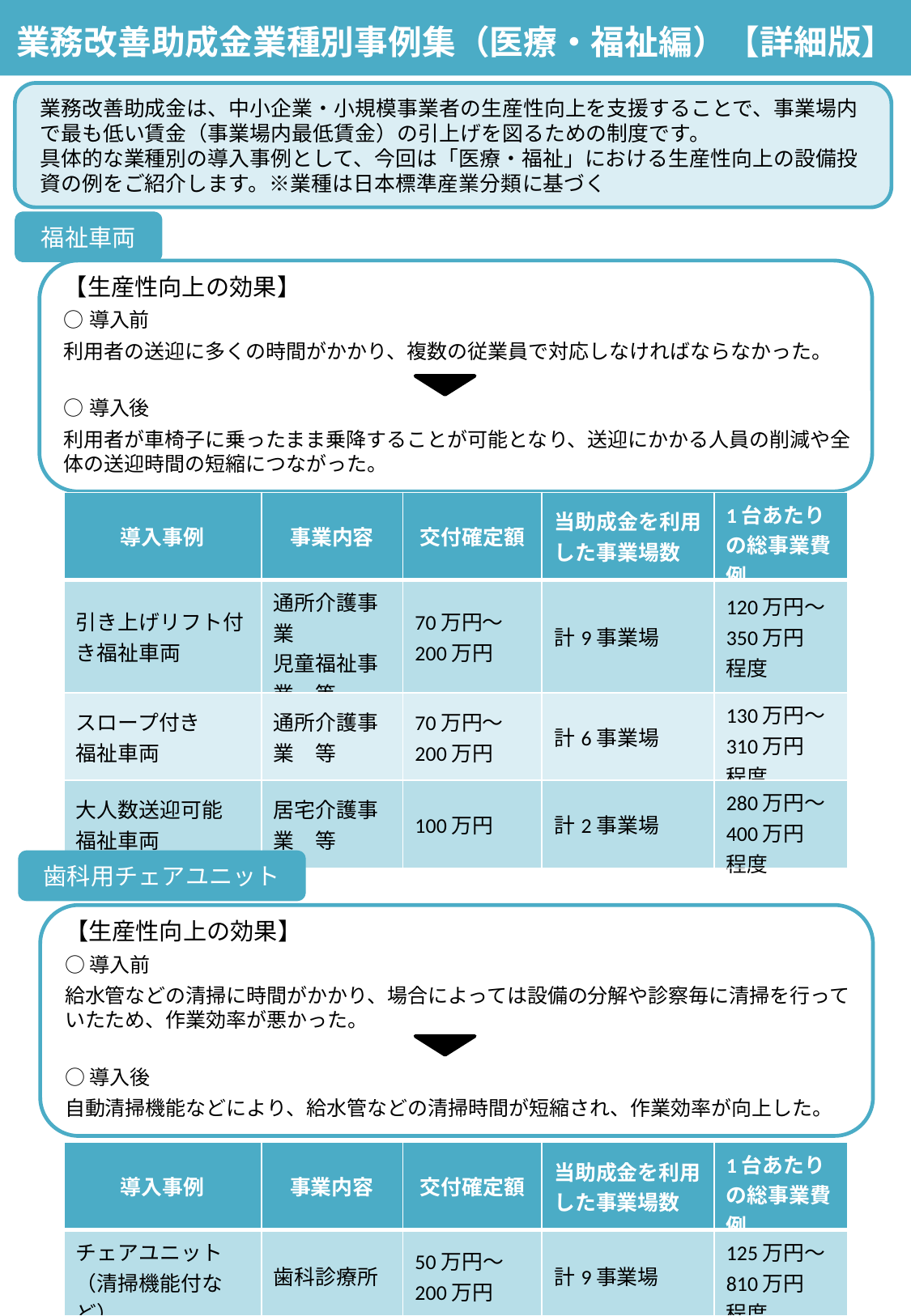

業務改善助成金業種別事例集（医療・福祉編）【詳細版】
業務改善助成金は、中小企業・小規模事業者の生産性向上を支援することで、事業場内で最も低い賃金（事業場内最低賃金）の引上げを図るための制度です。
具体的な業種別の導入事例として、今回は「医療・福祉」における生産性向上の設備投資の例をご紹介します。※業種は日本標準産業分類に基づく
福祉車両
【生産性向上の効果】
○導入前
利用者の送迎に多くの時間がかかり、複数の従業員で対応しなければならなかった。

○導入後
利用者が車椅子に乗ったまま乗降することが可能となり、送迎にかかる人員の削減や全体の送迎時間の短縮につながった。

| 導入事例 | 事業内容 | 交付確定額 | 当助成金を利用した事業場数 | 1台あたりの総事業費例 |
| --- | --- | --- | --- | --- |
| 引き上げリフト付き福祉車両 | 通所介護事業 児童福祉事業　等 | 70万円～ 200万円 | 計9事業場 | 120万円～350万円 程度 |
| スロープ付き 福祉車両 | 通所介護事業　等 | 70万円～ 200万円 | 計6事業場 | 130万円～ 310万円 程度 |
| 大人数送迎可能 福祉車両 | 居宅介護事業　等 | 100万円 | 計2事業場 | 280万円～ 400万円 程度 |
歯科用チェアユニット
【生産性向上の効果】
○導入前
給水管などの清掃に時間がかかり、場合によっては設備の分解や診察毎に清掃を行っていたため、作業効率が悪かった。

○導入後
自動清掃機能などにより、給水管などの清掃時間が短縮され、作業効率が向上した。

| 導入事例 | 事業内容 | 交付確定額 | 当助成金を利用した事業場数 | 1台あたりの総事業費例 |
| --- | --- | --- | --- | --- |
| チェアユニット （清掃機能付など） | 歯科診療所 | 50万円～ 200万円 | 計9事業場 | 125万円～810万円 程度 |